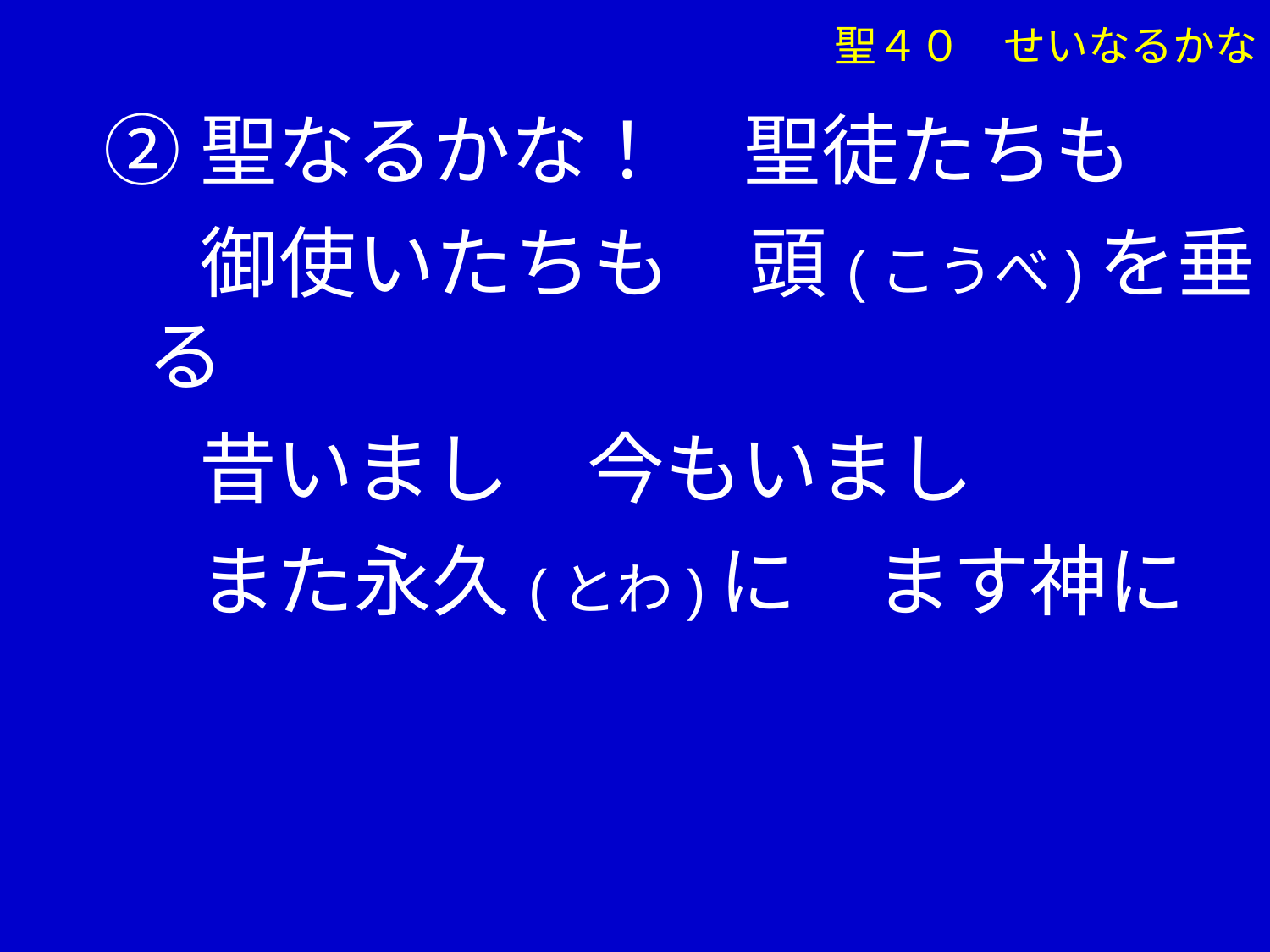

②聖なるかな！　聖徒たちも
　 御使いたちも　頭(こうべ)を垂る
　 昔いまし　今もいまし
　 また永久(とわ)に　ます神に
聖４０　せいなるかな